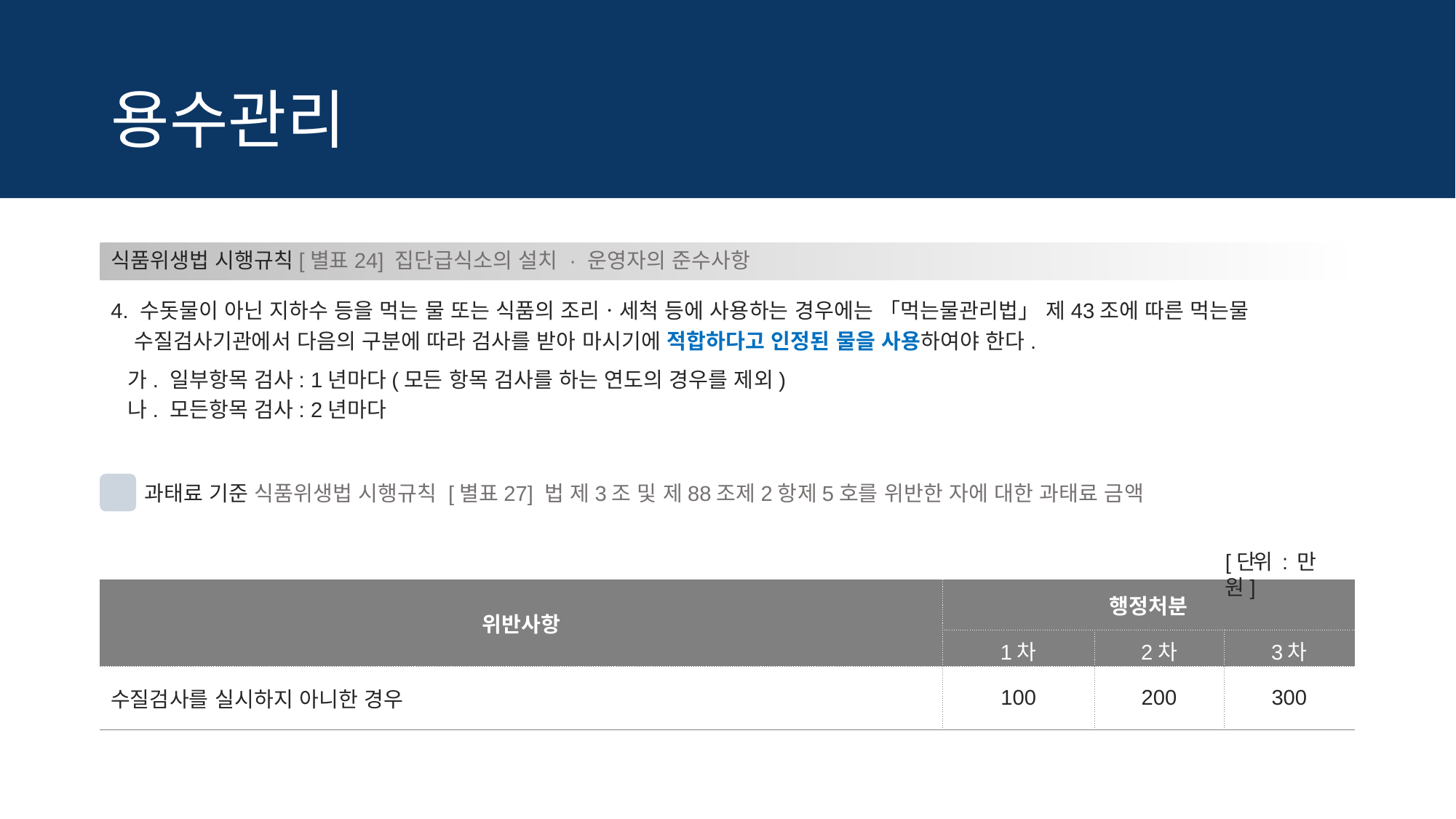

# 용수관리
식품위생법 시행규칙[별표24] 집단급식소의 설치 · 운영자의 준수사항

4. 수돗물이 아닌 지하수 등을 먹는 물 또는 식품의 조리ㆍ세척 등에 사용하는 경우에는 「먹는물관리법」 제43조에 따른 먹는물
   수질검사기관에서 다음의 구분에 따라 검사를 받아 마시기에 적합하다고 인정된 물을 사용하여야 한다.
  가. 일부항목 검사: 1년마다(모든 항목 검사를 하는 연도의 경우를 제외)
  나. 모든항목 검사: 2년마다
!

과태료 기준 식품위생법 시행규칙 [별표27] 법 제3조 및 제88조제2항제5호를 위반한 자에 대한 과태료 금액
[단위 : 만원]
| 위반사항 | 행정처분 |  |  |
| --- | --- | --- | --- |
|  | 1차 | 2차 | 3차 |
| 수질검사를 실시하지 아니한 경우 | 100 | 200 | 300 |